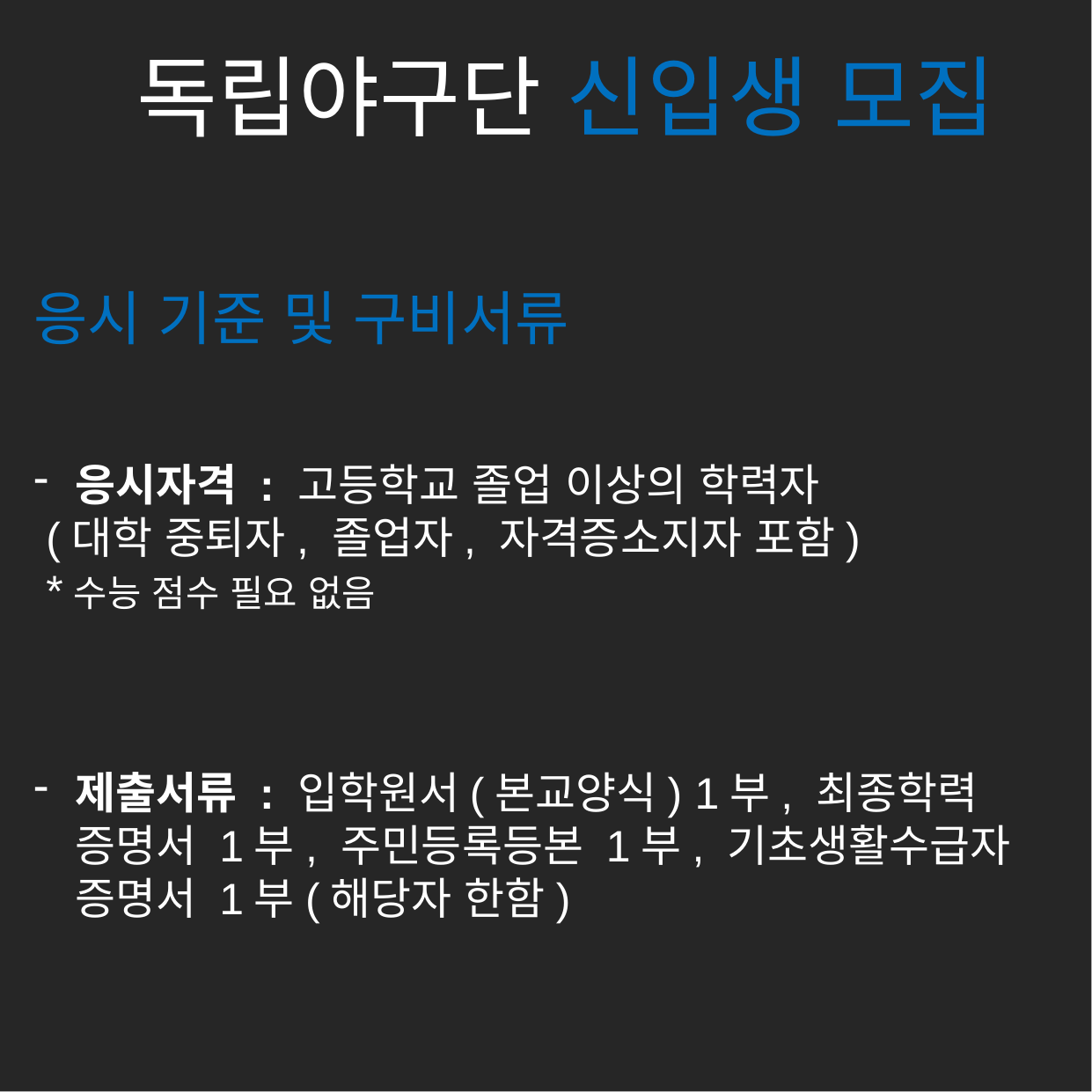

독립야구단 신입생 모집
#

응시 기준 및 구비서류

응시자격 : 고등학교 졸업 이상의 학력자
 (대학 중퇴자, 졸업자, 자격증소지자 포함)
 *수능 점수 필요 없음

제출서류 : 입학원서(본교양식) 1부, 최종학력 증명서 1부, 주민등록등본 1부, 기초생활수급자 증명서 1부(해당자 한함)